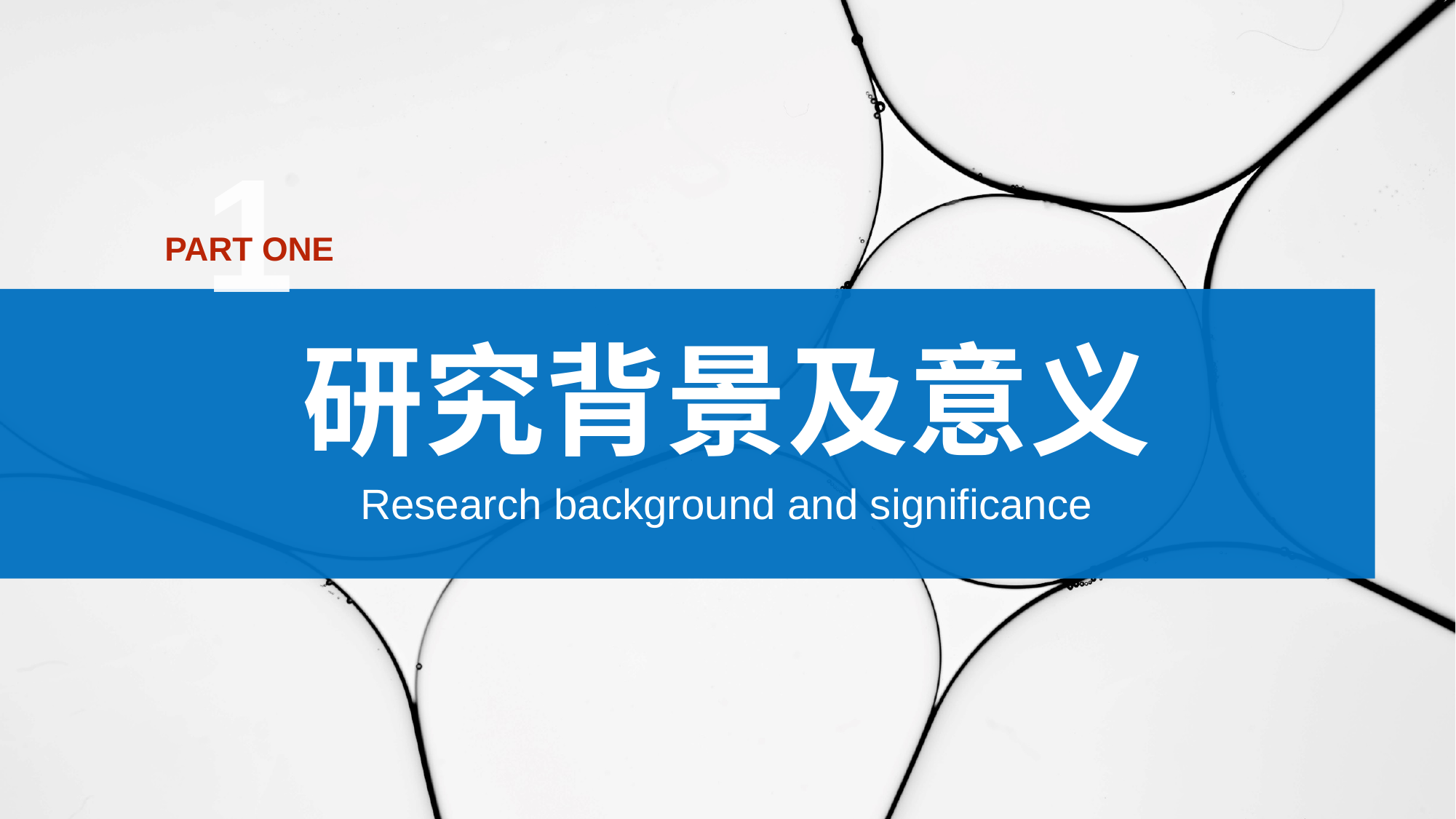

1
PART ONE
研究背景及意义
Research background and significance